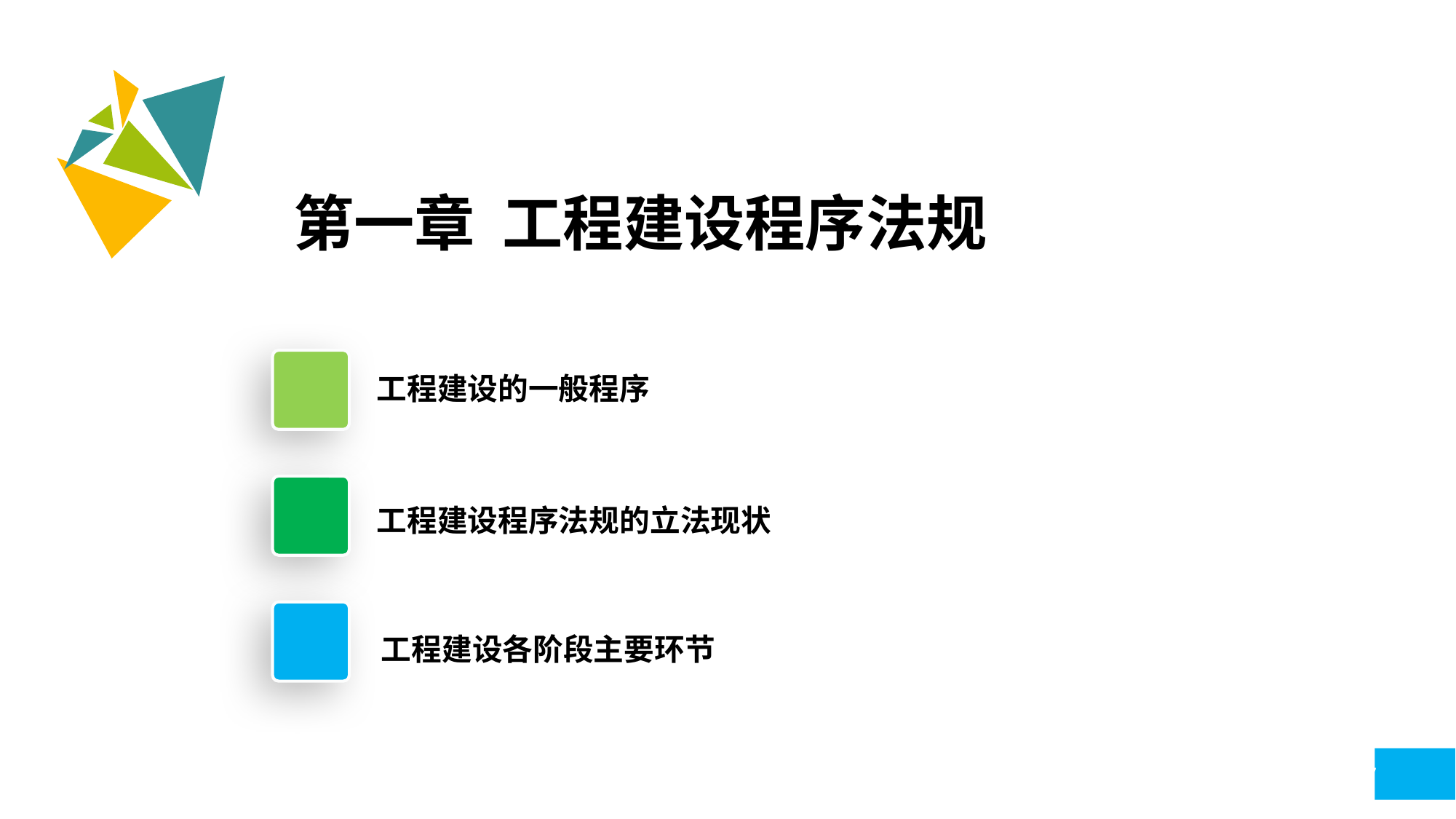

第一章  工程建设程序法规
工程建设的一般程序

工程建设程序法规的立法现状
工程建设各阶段主要环节